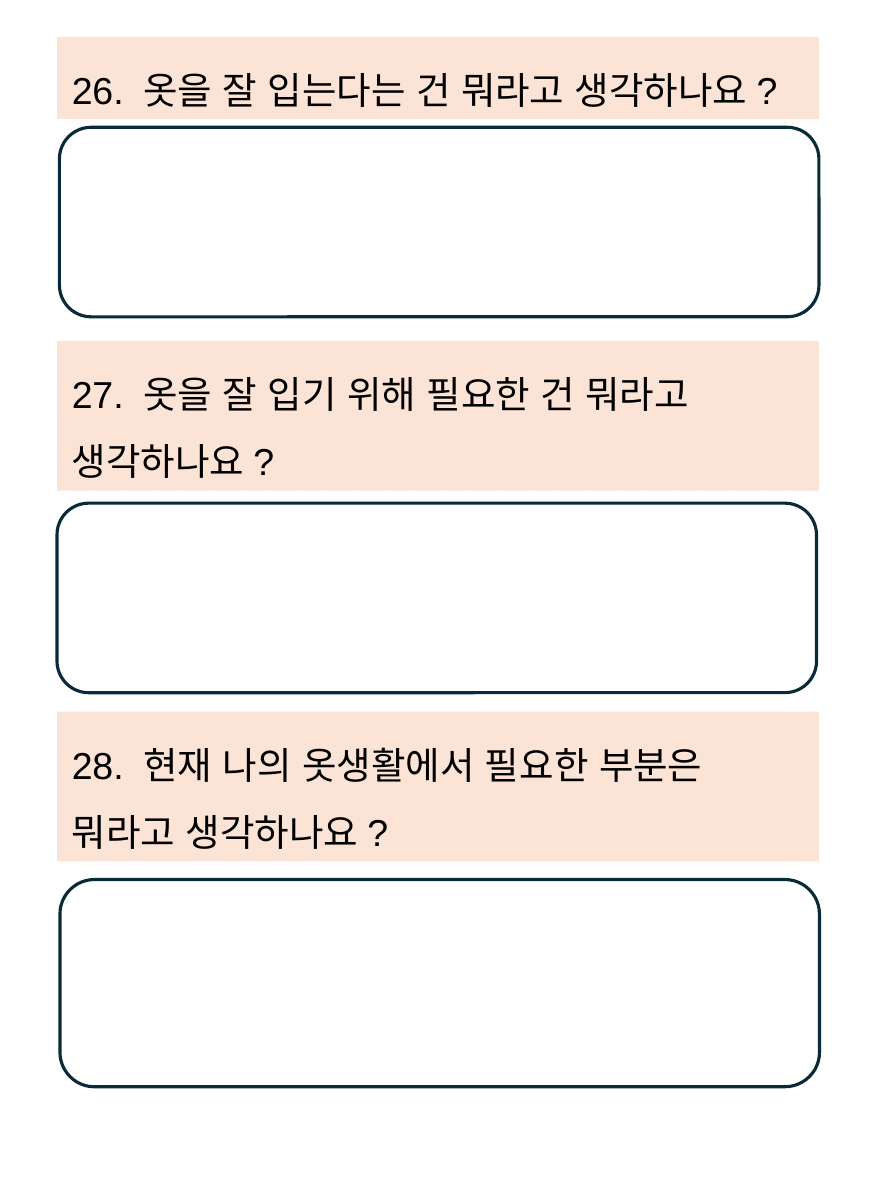

26. 옷을 잘 입는다는 건 뭐라고 생각하나요?

27. 옷을 잘 입기 위해 필요한 건 뭐라고 생각하나요?

28. 현재 나의 옷생활에서 필요한 부분은 뭐라고 생각하나요?